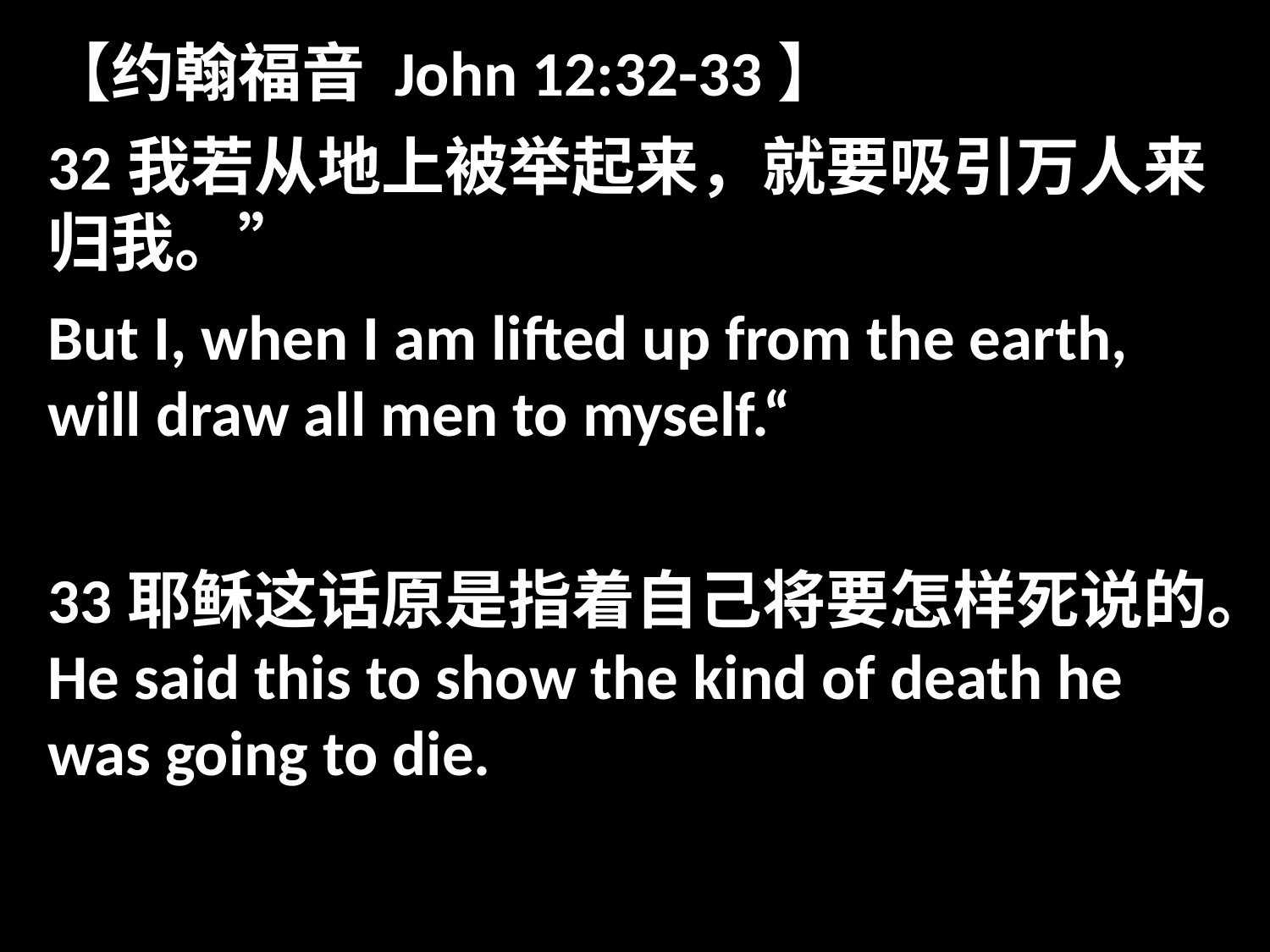

【约翰福音 John 12:32-33】
32我若从地上被举起来，就要吸引万人来归我。”
But I, when I am lifted up from the earth, will draw all men to myself.“

33耶稣这话原是指着自己将要怎样死说的。He said this to show the kind of death he was going to die.